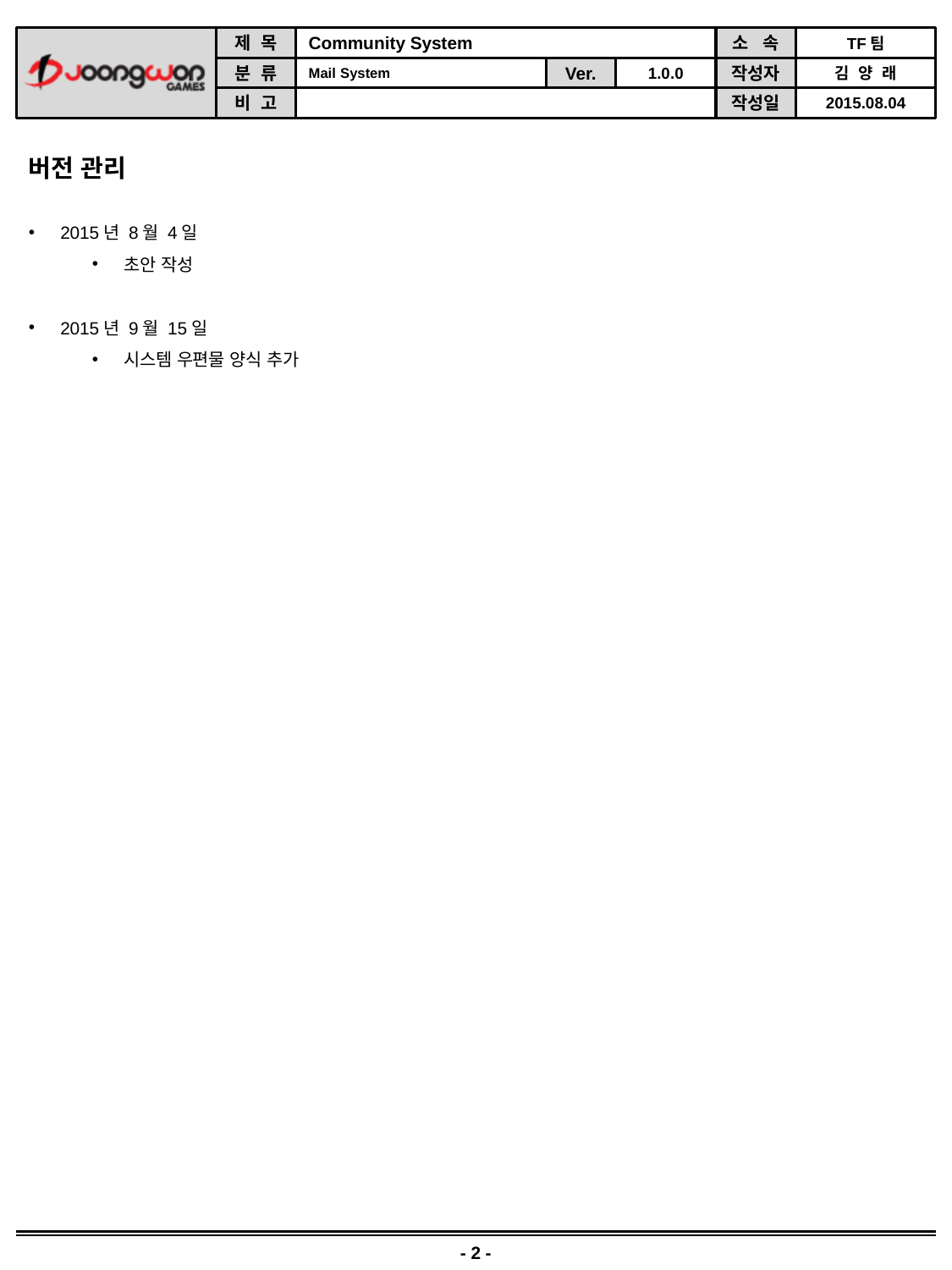

버전 관리
2015년 8월 4일
초안 작성

2015년 9월 15일
시스템 우편물 양식 추가
- 2 -